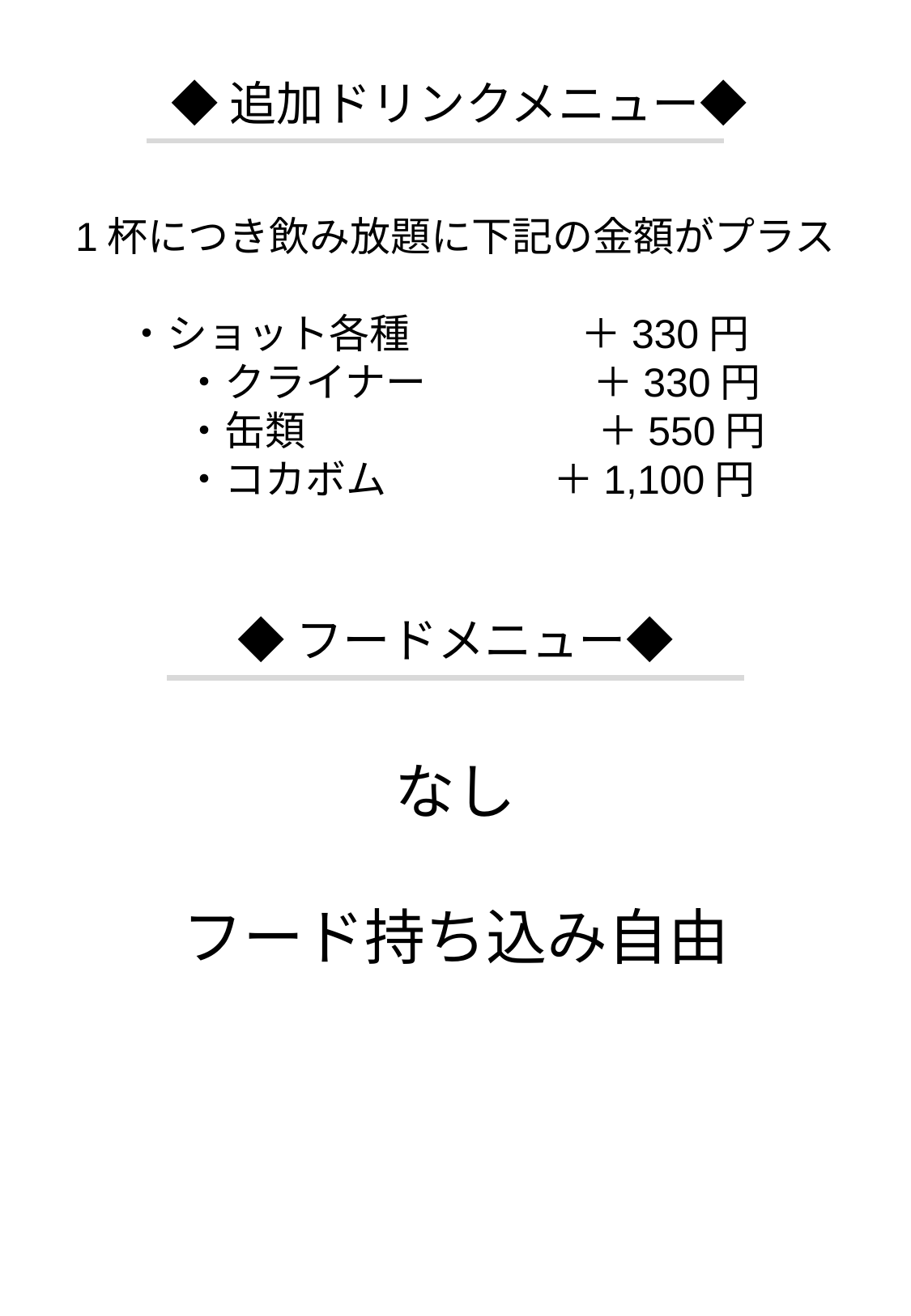

◆追加ドリンクメニュー◆

1杯につき飲み放題に下記の金額がプラス

      ・ショット各種　　　　 ＋330円
　　　・クライナー    　　　 ＋330円
　　　・缶類　　　　　　　 ＋550円
　　　・コカボム　  　　   ＋1,100円

なし

フード持ち込み自由

◆フードメニュー◆